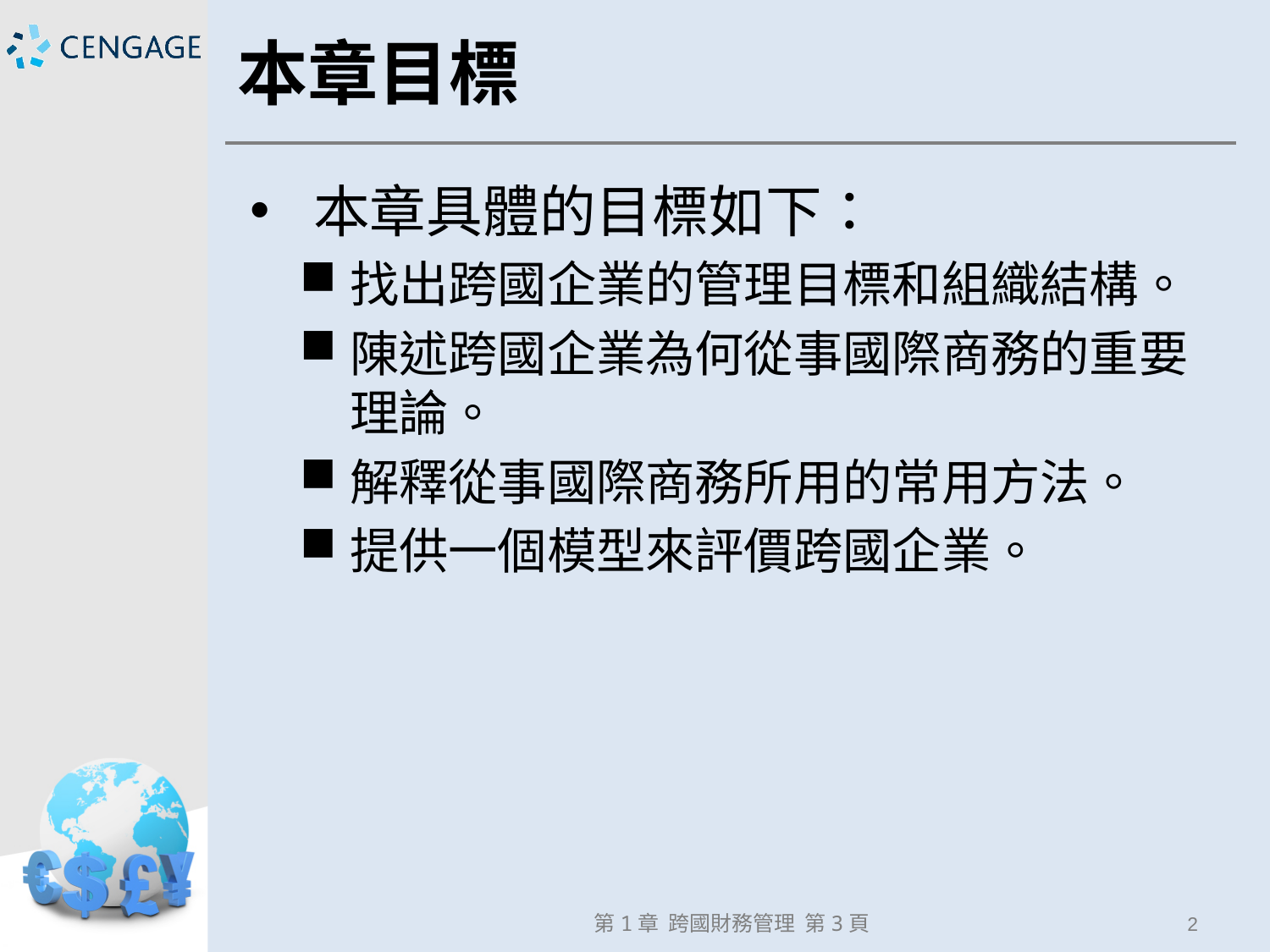

# 本章目標
本章具體的目標如下：
找出跨國企業的管理目標和組織結構。
陳述跨國企業為何從事國際商務的重要理論。
解釋從事國際商務所用的常用方法。
提供一個模型來評價跨國企業。
第1章  跨國財務管理  第3頁
2